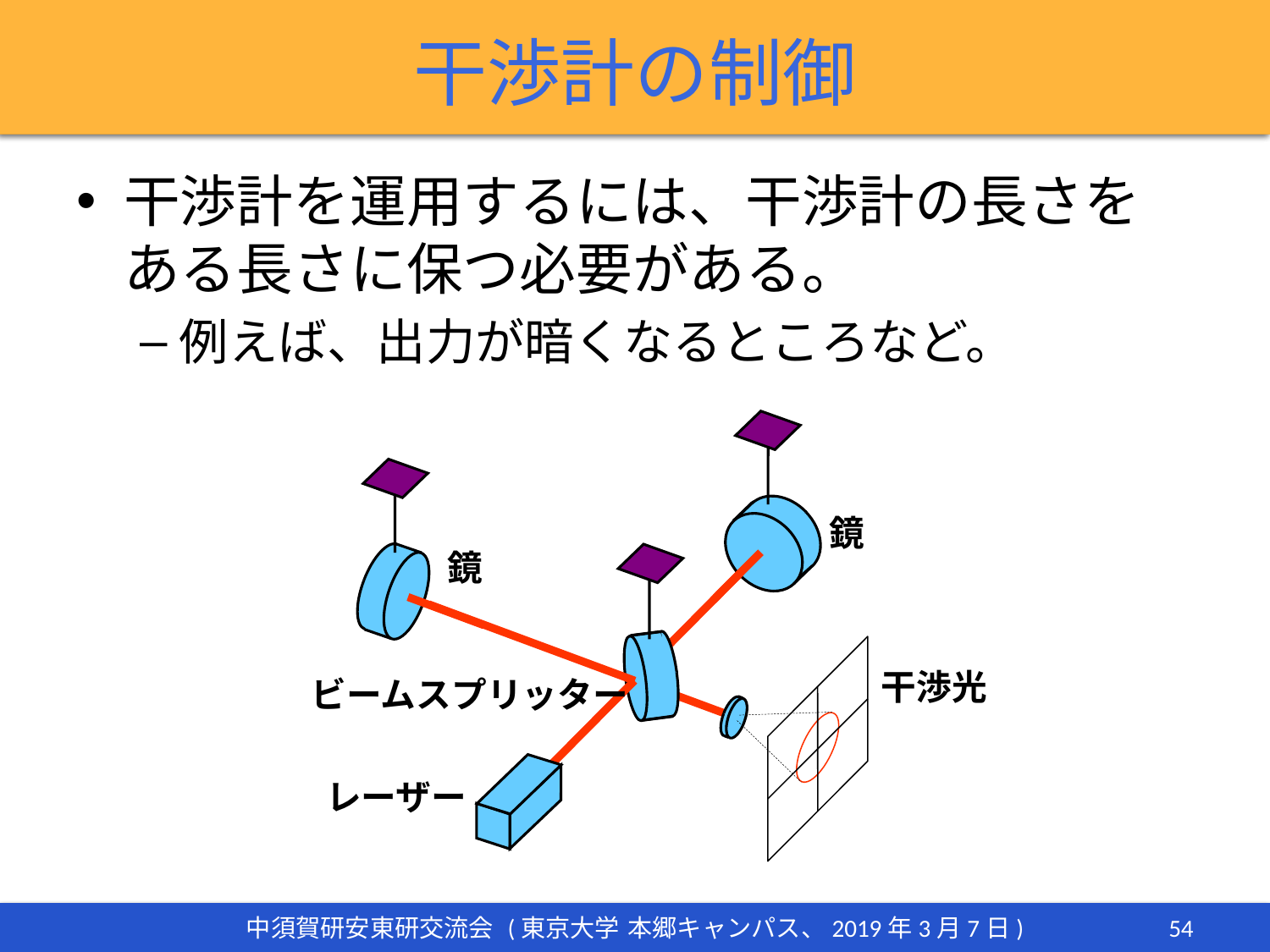

# 干渉計の制御
干渉計を運用するには、干渉計の長さをある長さに保つ必要がある。
例えば、出力が暗くなるところなど。

鏡
鏡

干渉光
ビームスプリッター

レーザー
54
中須賀研安東研交流会 (東京大学 本郷キャンパス、2019年3月7日)